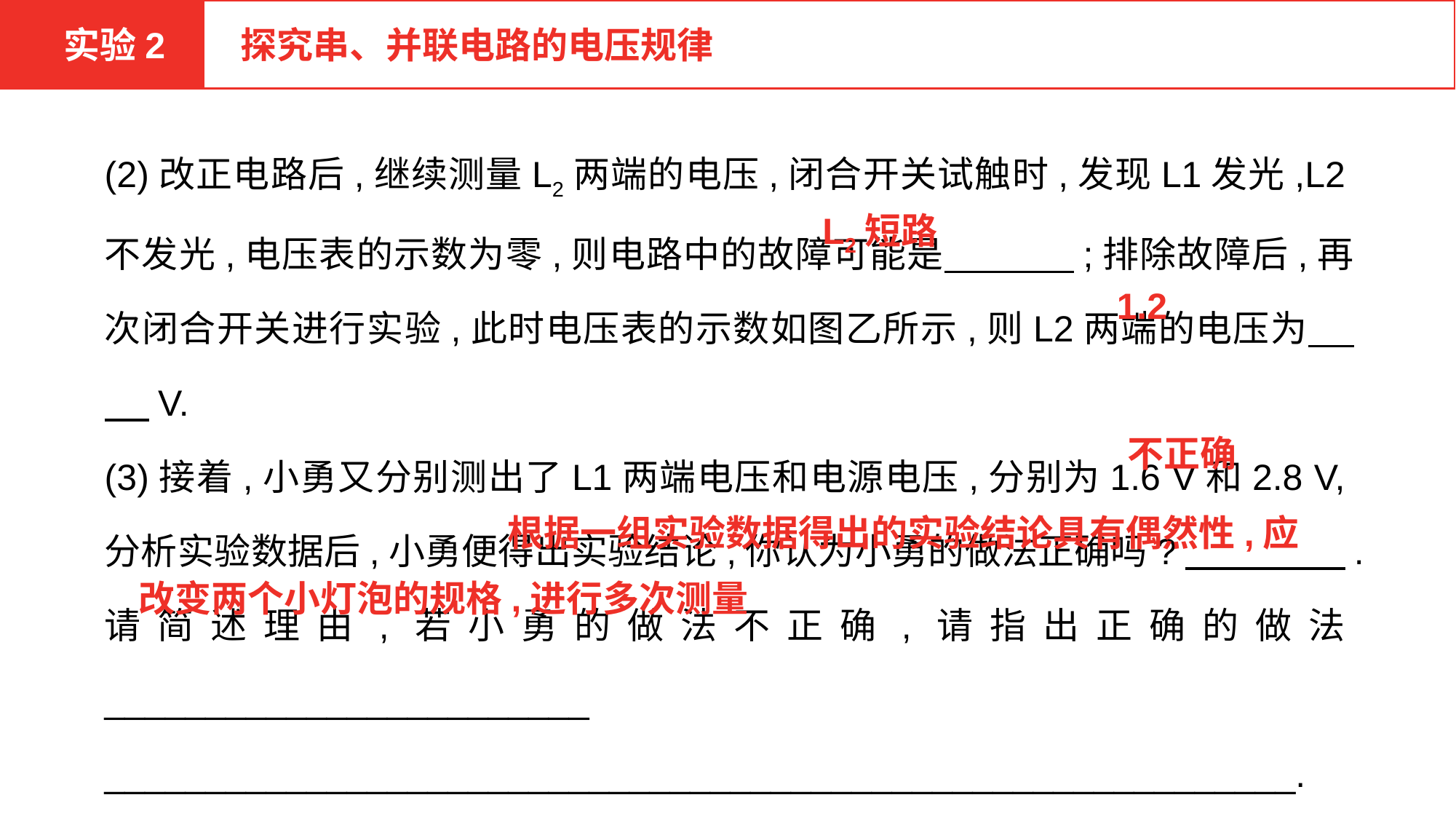

实验2
 探究串、并联电路的电压规律
(2)改正电路后,继续测量L2两端的电压,闭合开关试触时,发现L1发光,L2不发光,电压表的示数为零,则电路中的故障可能是　　　  ;排除故障后,再次闭合开关进行实验,此时电压表的示数如图乙所示,则L2两端的电压为　  　 V.
(3)接着,小勇又分别测出了L1两端电压和电源电压,分别为1.6 V和2.8 V,分析实验数据后,小勇便得出实验结论,你认为小勇的做法正确吗?　　      　.请简述理由,若小勇的做法不正确,请指出正确的做法________________________
___________________________________________________________.
L2短路
1.2
不正确
                                            根据一组实验数据得出的实验结论具有偶然性,应改变两个小灯泡的规格,进行多次测量